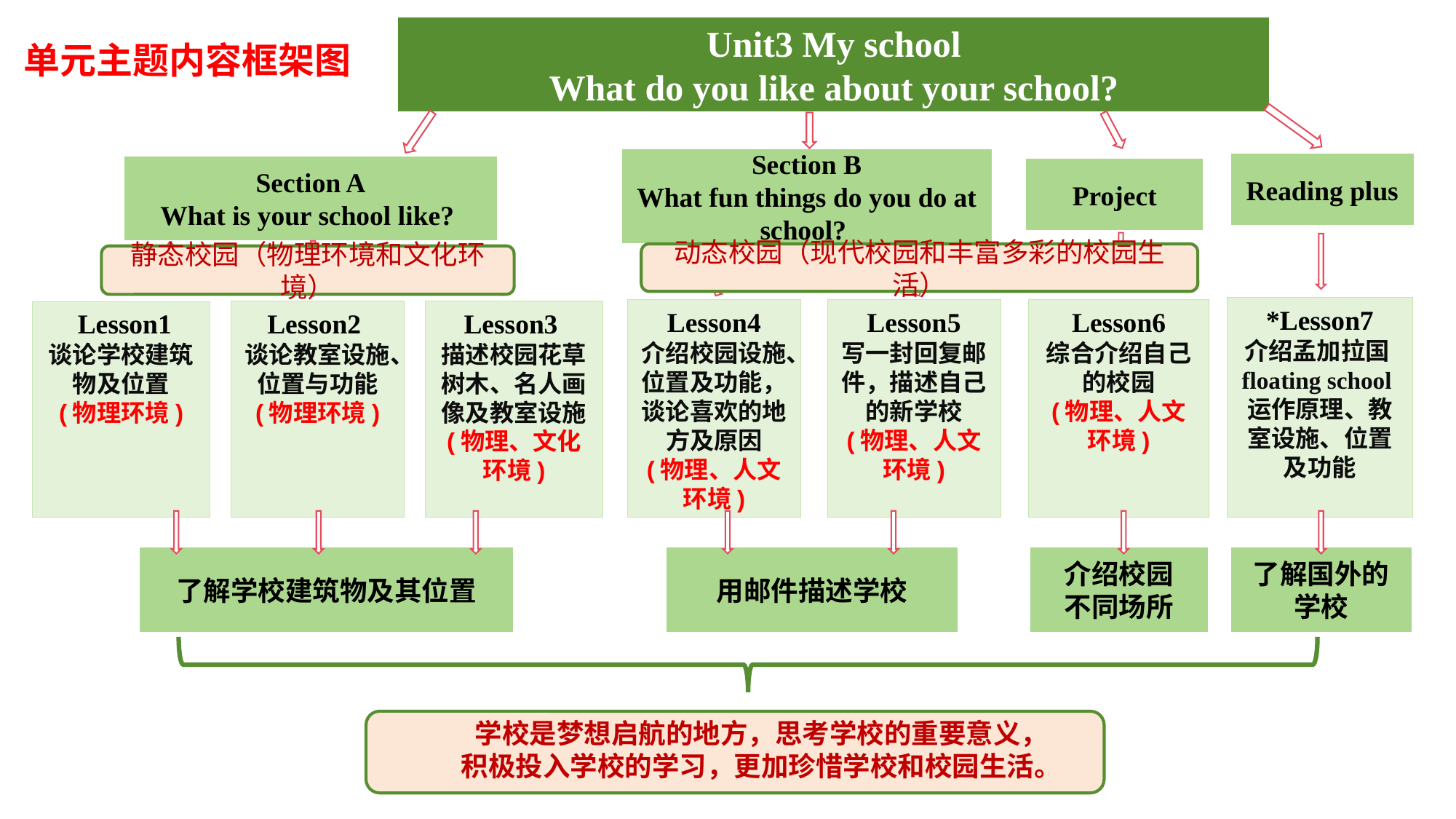

Unit3 My school
What do you like about your school?
单元主题内容框架图
单元主题内容框架图

Section B
What fun things do you do at school?
Reading plus
Section A
What is your school like?
Project

动态校园（现代校园和丰富多彩的校园生活）
静态校园（物理环境和文化环境）

*Lesson7
介绍孟加拉国floating school运作原理、教室设施、位置及功能
Lesson6
综合介绍自己的校园
(物理、人文环境)

Lesson4
介绍校园设施、位置及功能，谈论喜欢的地方及原因
(物理、人文环境)

Lesson5
写一封回复邮件，描述自己的新学校
(物理、人文环境)

Lesson2
谈论教室设施、位置与功能
(物理环境)

Lesson3
描述校园花草树木、名人画像及教室设施
(物理、文化环境)

  Lesson1
谈论学校建筑物及位置
(物理环境)

了解学校建筑物及其位置
用邮件描述学校
介绍校园
不同场所
了解国外的
学校

学校是梦想启航的地方，思考学校的重要意义，
积极投入学校的学习，更加珍惜学校和校园生活。